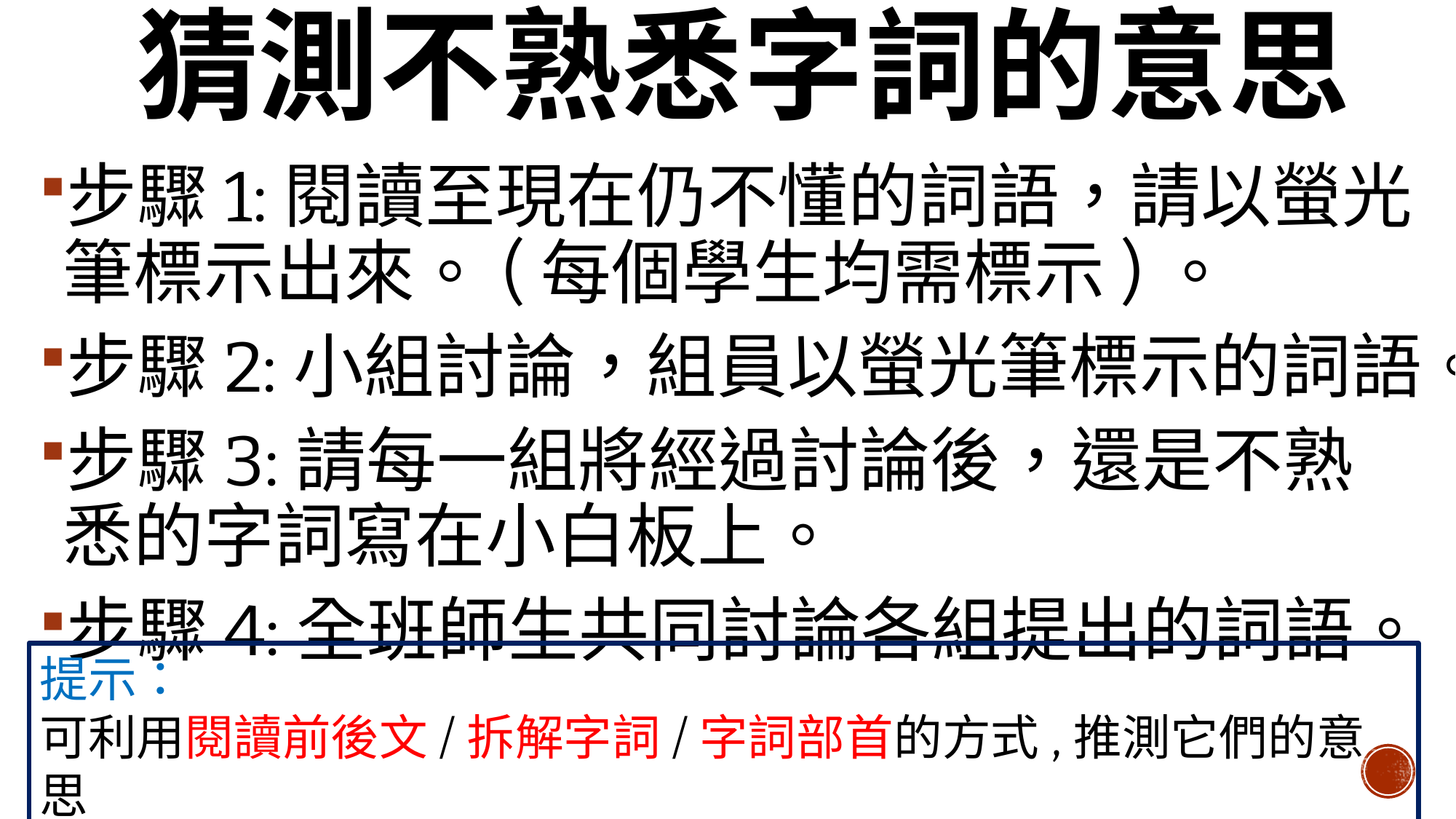

# 猜測不熟悉字詞的意思
步驟1:閱讀至現在仍不懂的詞語，請以螢光筆標示出來。(每個學生均需標示)。
步驟2:小組討論，組員以螢光筆標示的詞語。
步驟3:請每一組將經過討論後，還是不熟悉的字詞寫在小白板上。
步驟4:全班師生共同討論各組提出的詞語。

提示：
可利用閱讀前後文/拆解字詞/字詞部首的方式,推測它們的意思